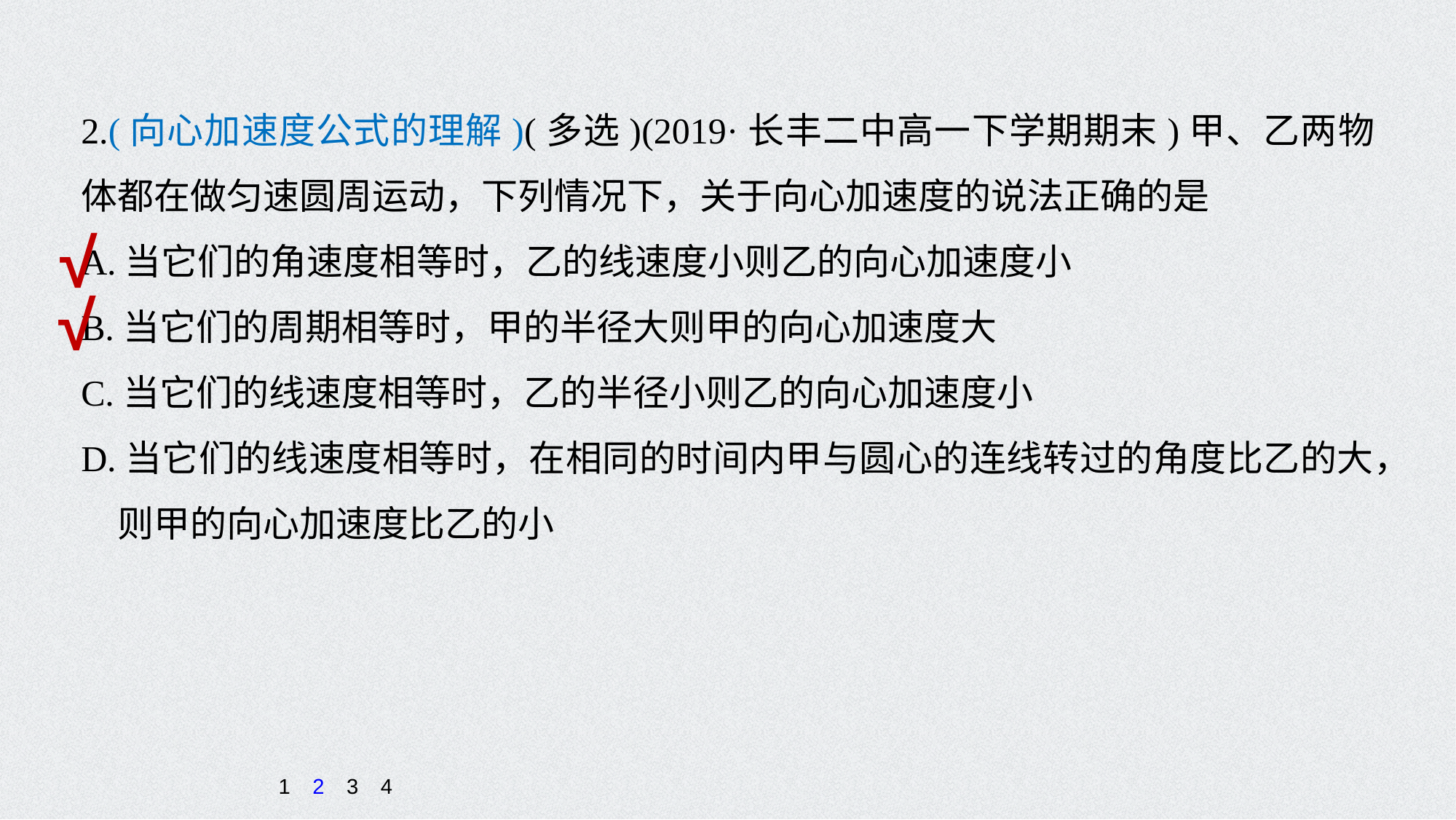

2.(向心加速度公式的理解)(多选)(2019·长丰二中高一下学期期末)甲、乙两物体都在做匀速圆周运动，下列情况下，关于向心加速度的说法正确的是
A.当它们的角速度相等时，乙的线速度小则乙的向心加速度小
B.当它们的周期相等时，甲的半径大则甲的向心加速度大
C.当它们的线速度相等时，乙的半径小则乙的向心加速度小
D.当它们的线速度相等时，在相同的时间内甲与圆心的连线转过的角度比乙的大，
　则甲的向心加速度比乙的小
√
√
1
2
3
4